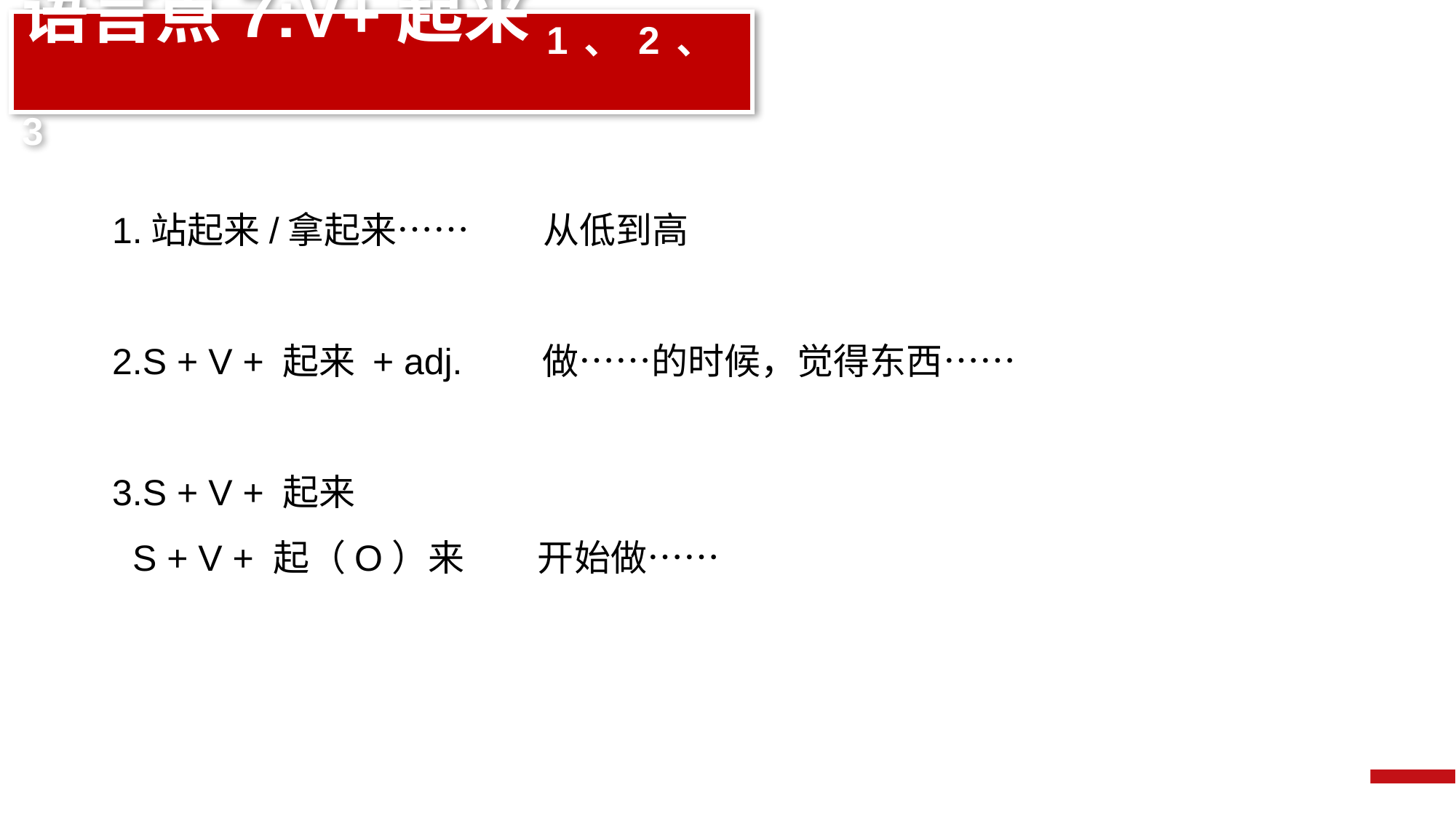

语言点7:V+起来1、2、3
1.站起来/拿起来……         从低到高

2.S + V + 起来 + adj.       做……的时候，觉得东西……

3.S + V + 起来
  S + V + 起（O）来         开始做……